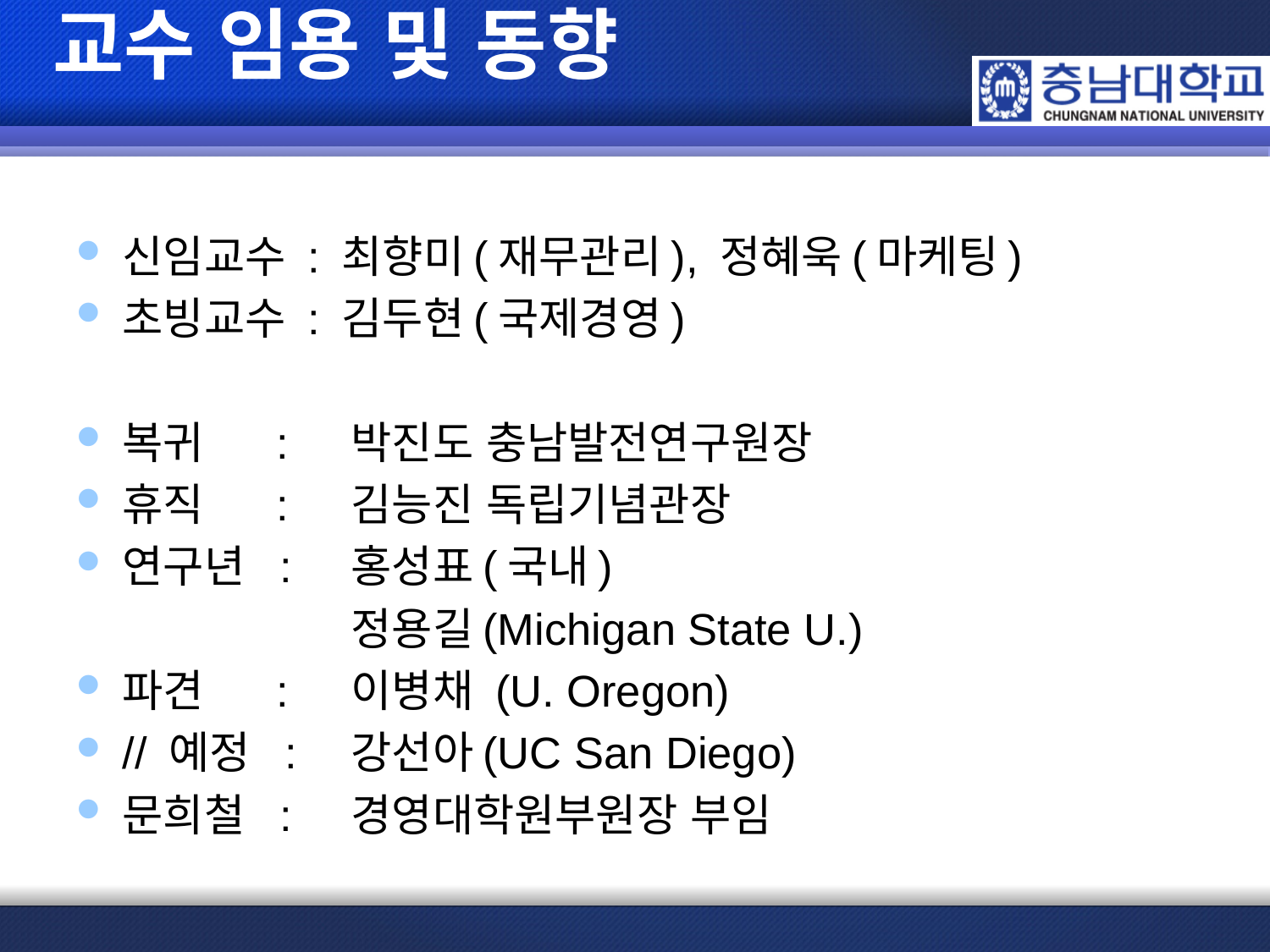

# 교수 임용 및 동향
신임교수 : 최향미(재무관리), 정혜욱(마케팅)
초빙교수 : 김두현(국제경영)

복귀     : 	박진도 충남발전연구원장
휴직     : 	김능진 독립기념관장
연구년  : 	홍성표(국내)
			정용길(Michigan State U.)
파견     : 	이병채 (U. Oregon)
// 예정  : 	강선아(UC San Diego)
문희철  : 	경영대학원부원장 부임